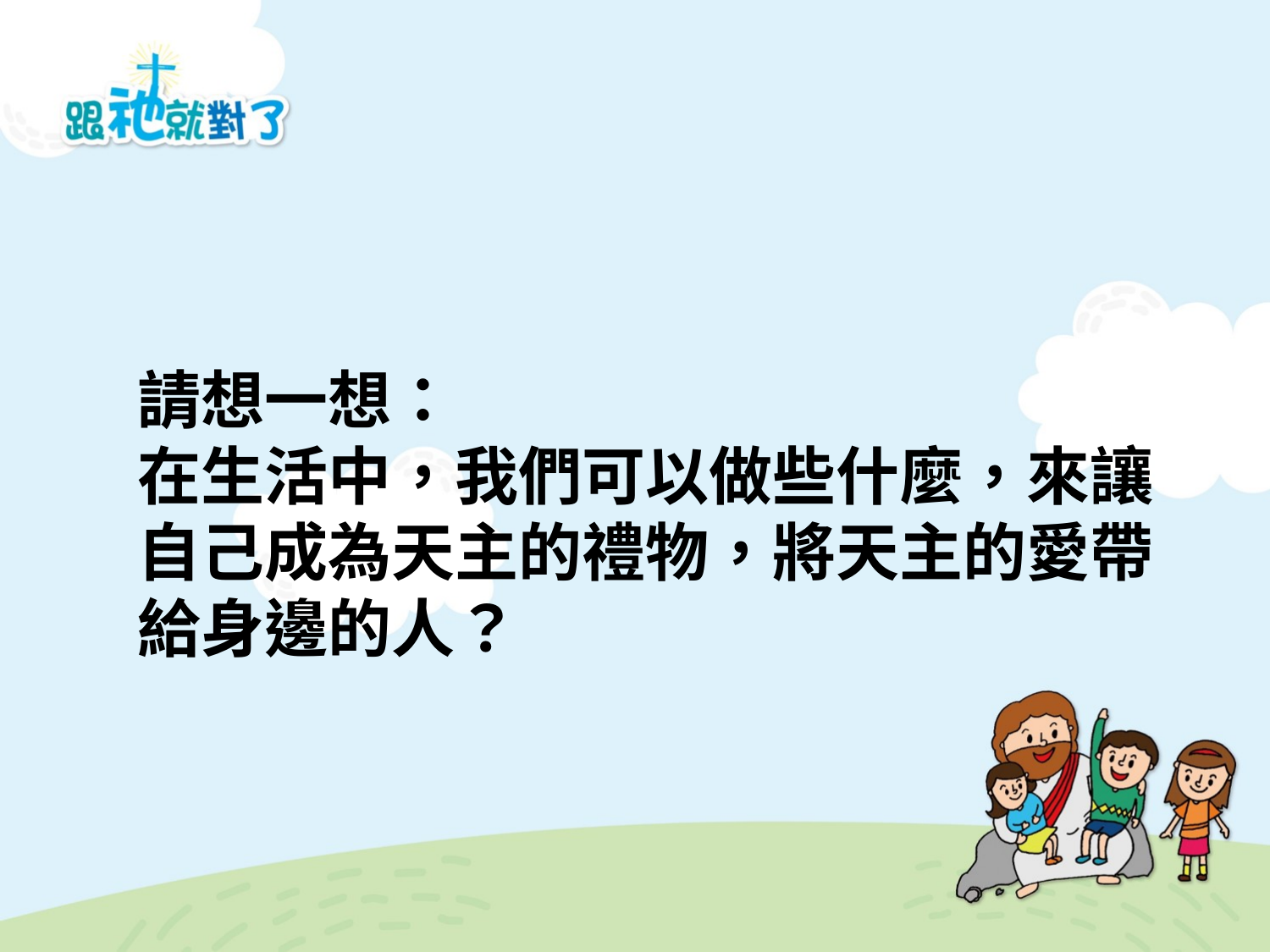

請想一想：
在生活中，我們可以做些什麼，來讓自己成為天主的禮物，將天主的愛帶給身邊的人？